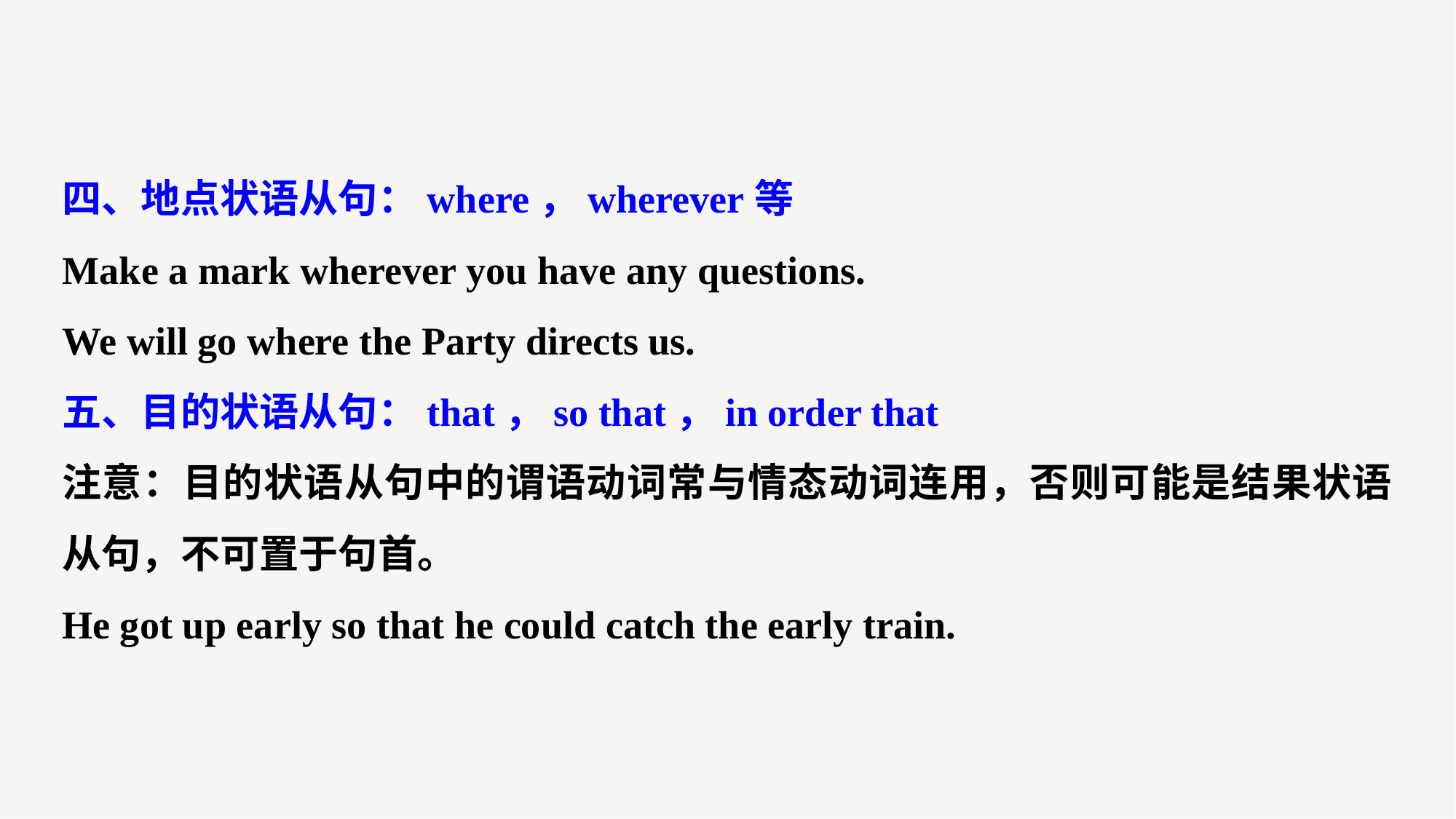

四、地点状语从句：where，wherever等
Make a mark wherever you have any questions.
We will go where the Party directs us.
五、目的状语从句：that，so that，in order that
注意：目的状语从句中的谓语动词常与情态动词连用，否则可能是结果状语从句，不可置于句首。
He got up early so that he could catch the early train.